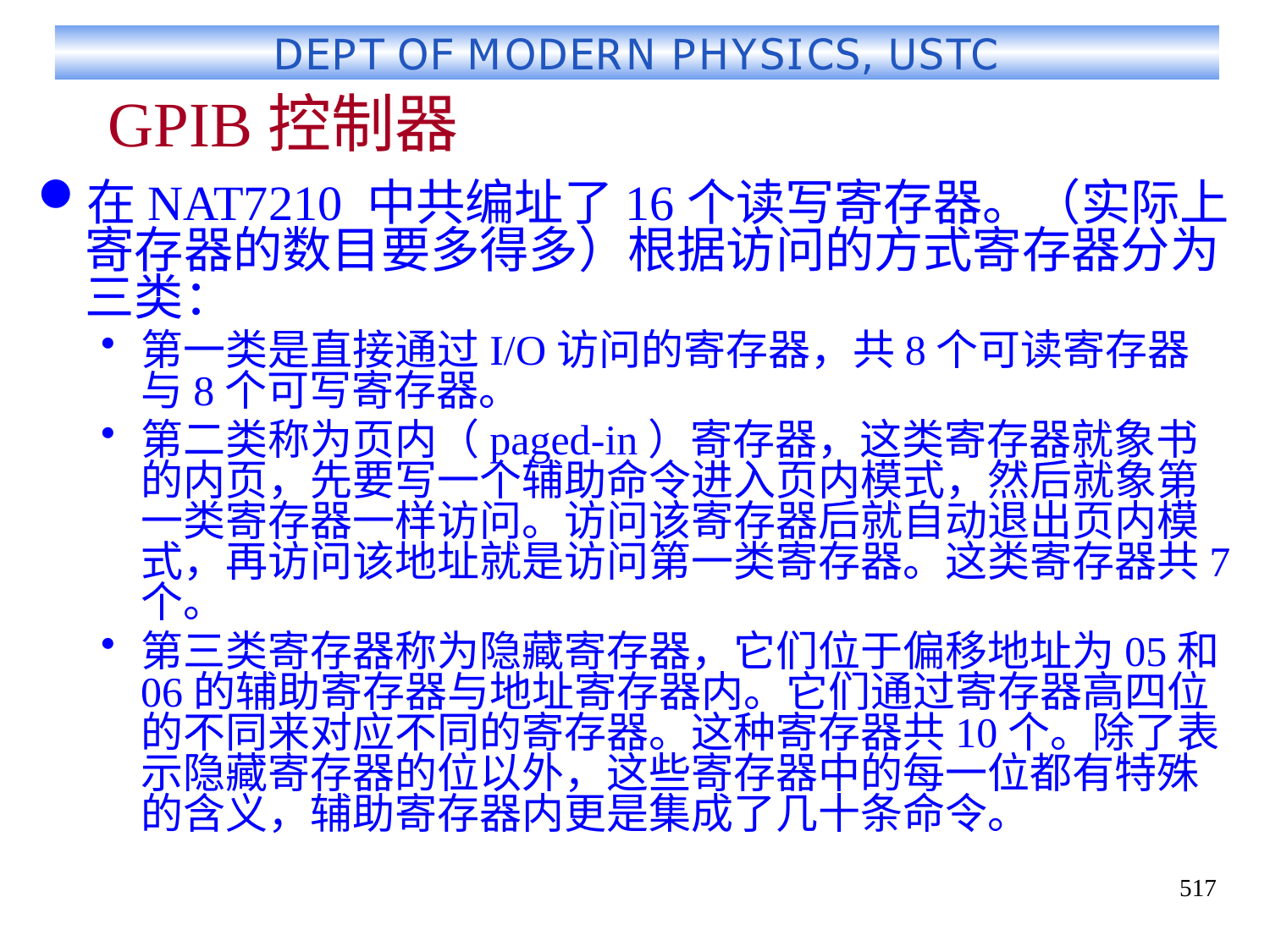

# GPIB控制器
在NAT7210 中共编址了16个读写寄存器。（实际上寄存器的数目要多得多）根据访问的方式寄存器分为三类：
第一类是直接通过I/O访问的寄存器，共8个可读寄存器与8个可写寄存器。
第二类称为页内（paged-in）寄存器，这类寄存器就象书的内页，先要写一个辅助命令进入页内模式，然后就象第一类寄存器一样访问。访问该寄存器后就自动退出页内模式，再访问该地址就是访问第一类寄存器。这类寄存器共7个。
第三类寄存器称为隐藏寄存器，它们位于偏移地址为05和06的辅助寄存器与地址寄存器内。它们通过寄存器高四位的不同来对应不同的寄存器。这种寄存器共10个。除了表示隐藏寄存器的位以外，这些寄存器中的每一位都有特殊的含义，辅助寄存器内更是集成了几十条命令。
517